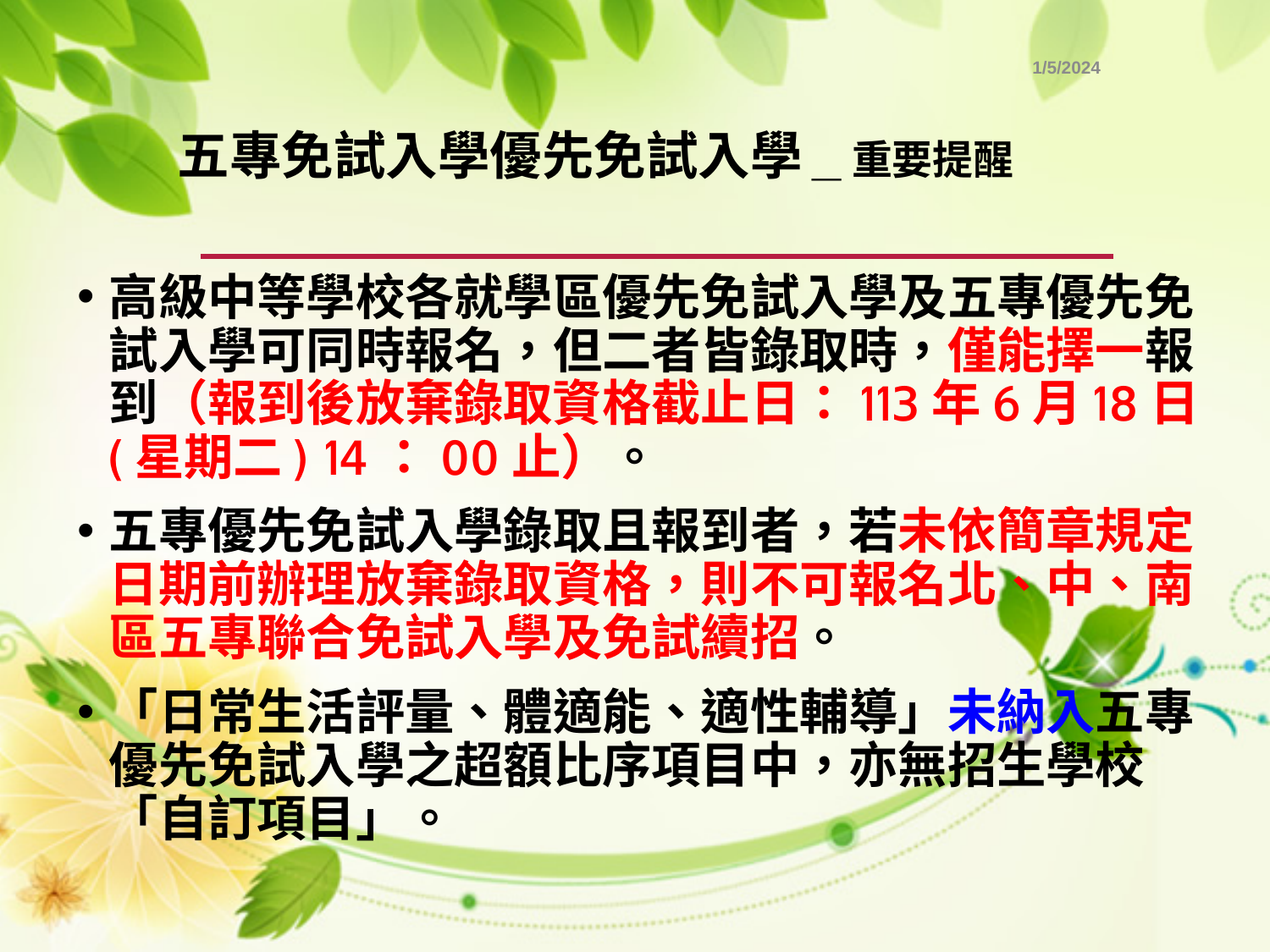

1/5/2024
# 五專免試入學優先免試入學_重要提醒
高級中等學校各就學區優先免試入學及五專優先免試入學可同時報名，但二者皆錄取時，僅能擇一報到（報到後放棄錄取資格截止日：113年6月18日(星期二) 14：00止）。
五專優先免試入學錄取且報到者，若未依簡章規定日期前辦理放棄錄取資格，則不可報名北、中、南區五專聯合免試入學及免試續招。
「日常生活評量、體適能、適性輔導」未納入五專優先免試入學之超額比序項目中，亦無招生學校「自訂項目」。